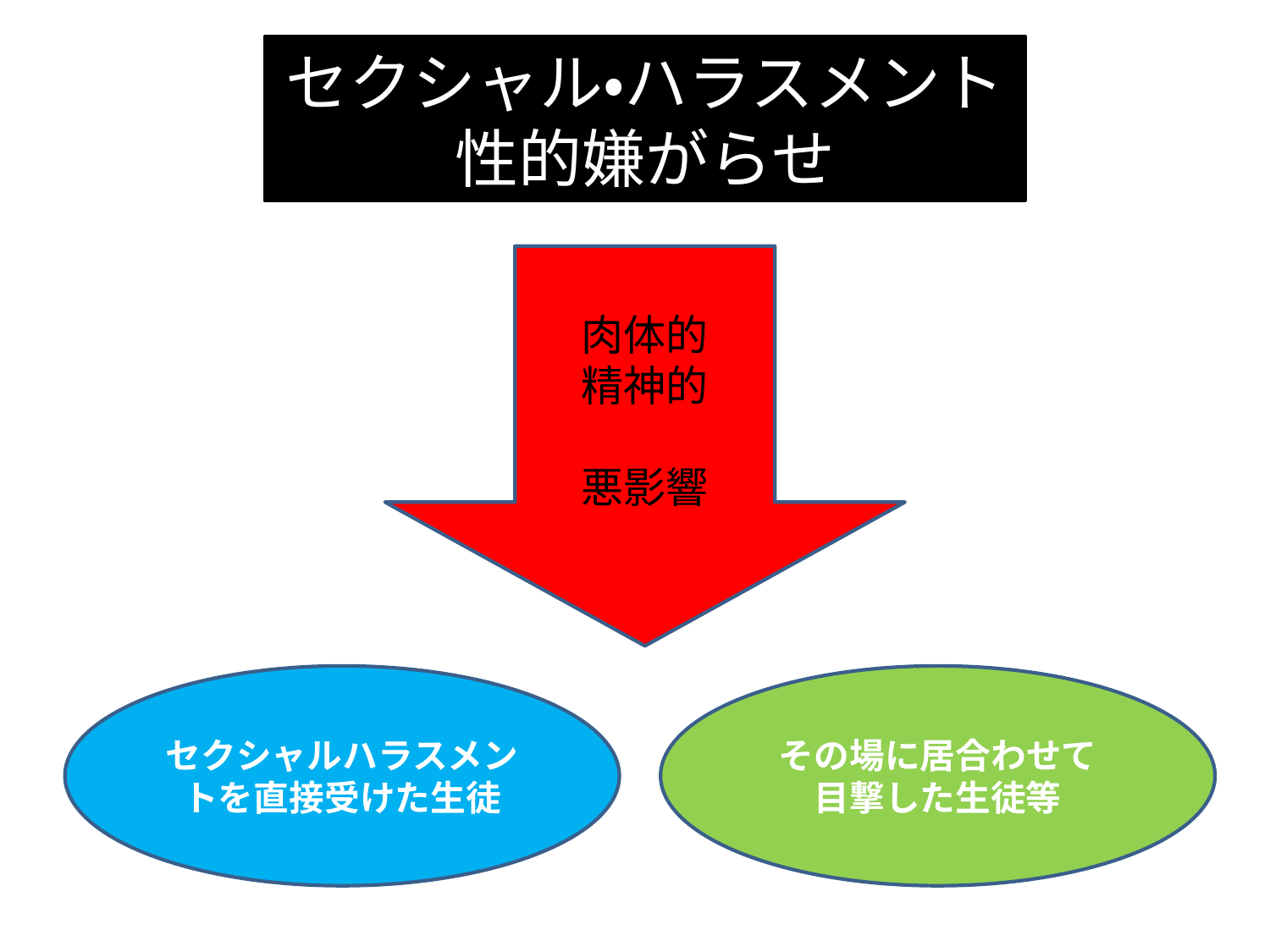

セクシャル・ハラスメント
性的嫌がらせ
肉体的
精神的

悪影響
セクシャルハラスメントを直接受けた生徒
その場に居合わせて
目撃した生徒等